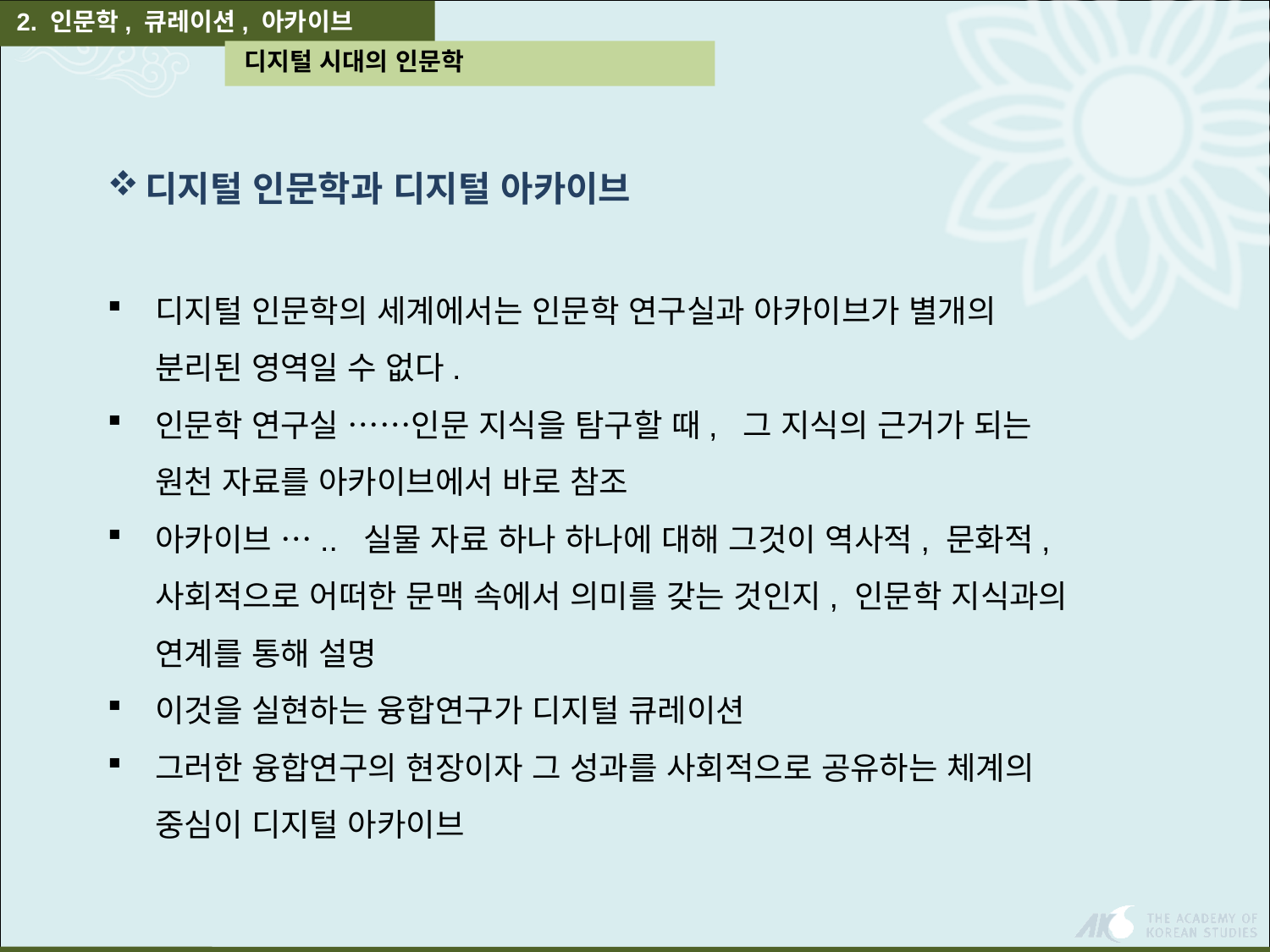

2. 인문학, 큐레이션, 아카이브

 디지털 시대의 인문학

디지털 인문학과 디지털 아카이브

디지털 인문학의 세계에서는 인문학 연구실과 아카이브가 별개의 분리된 영역일 수 없다.
인문학 연구실 ……인문 지식을 탐구할 때,  그 지식의 근거가 되는 원천 자료를 아카이브에서 바로 참조
아카이브 …..  실물 자료 하나 하나에 대해 그것이 역사적, 문화적, 사회적으로 어떠한 문맥 속에서 의미를 갖는 것인지, 인문학 지식과의 연계를 통해 설명
이것을 실현하는 융합연구가 디지털 큐레이션
그러한 융합연구의 현장이자 그 성과를 사회적으로 공유하는 체계의 중심이 디지털 아카이브